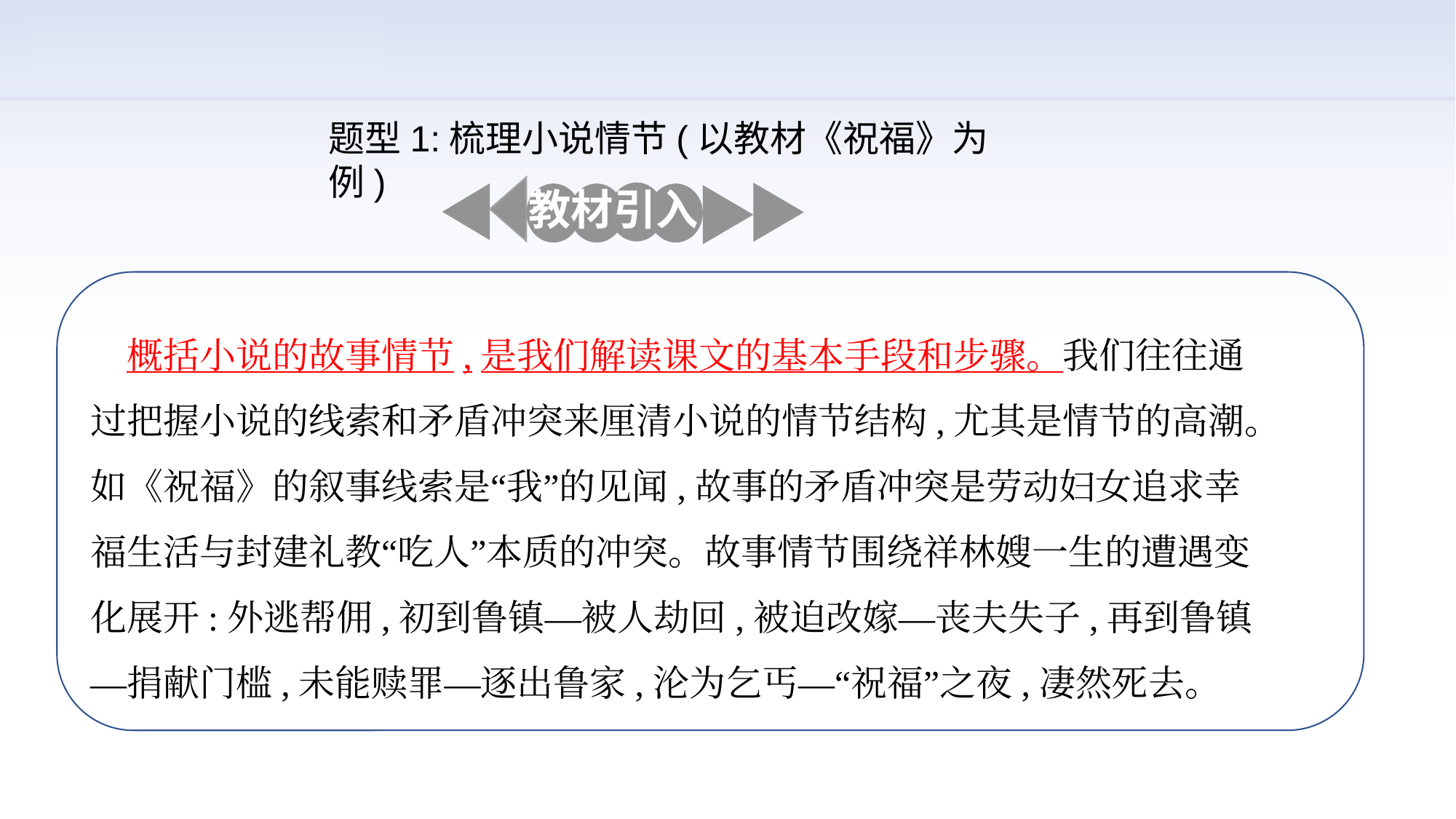

题型1:梳理小说情节(以教材《祝福》为例)

教材引入

　概括小说的故事情节,是我们解读课文的基本手段和步骤。我们往往通过把握小说的线索和矛盾冲突来厘清小说的情节结构,尤其是情节的高潮。如《祝福》的叙事线索是“我”的见闻,故事的矛盾冲突是劳动妇女追求幸福生活与封建礼教“吃人”本质的冲突。故事情节围绕祥林嫂一生的遭遇变化展开:外逃帮佣,初到鲁镇—被人劫回,被迫改嫁—丧夫失子,再到鲁镇—捐献门槛,未能赎罪—逐出鲁家,沦为乞丐—“祝福”之夜,凄然死去。